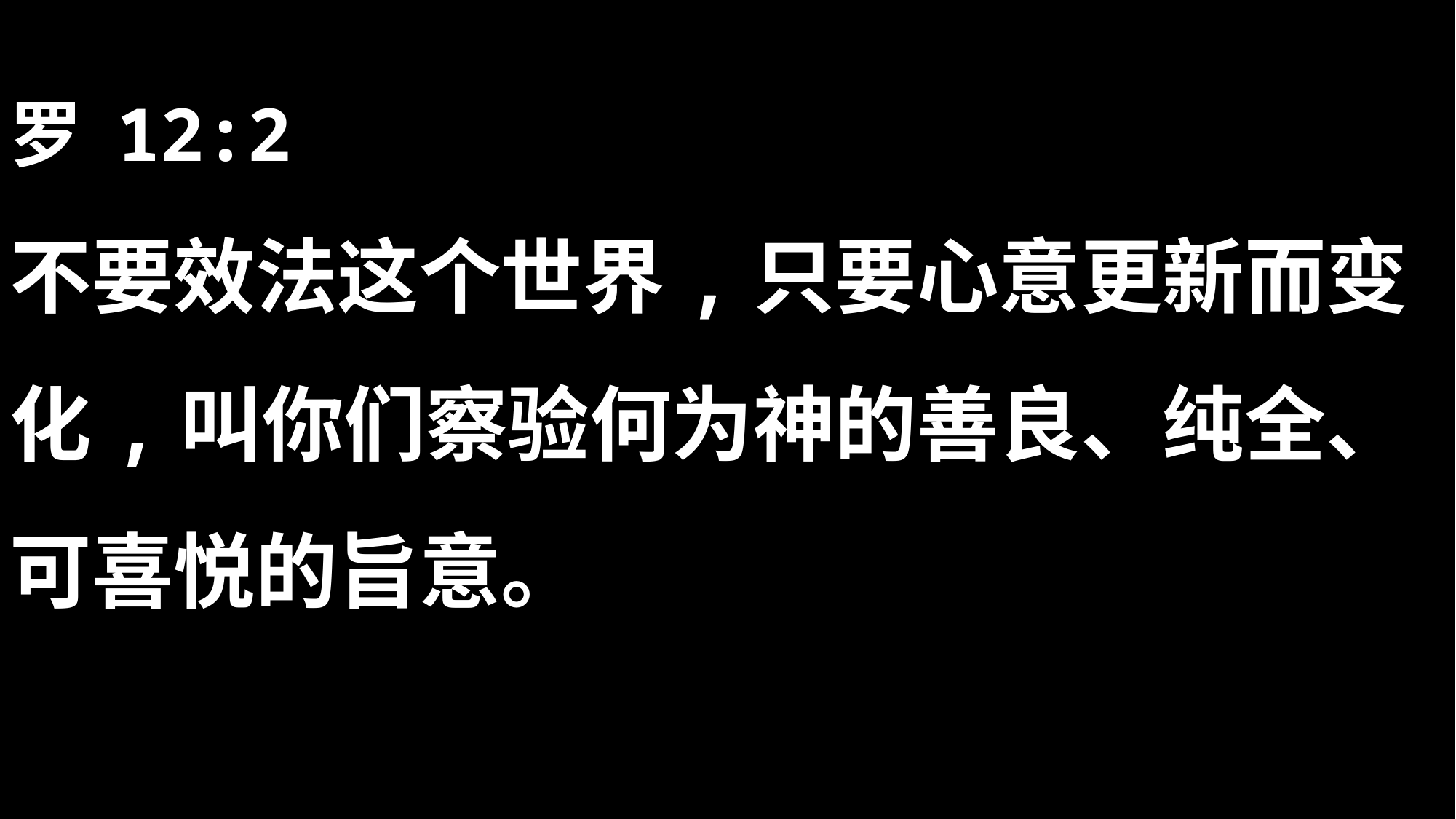

罗 12:2
不要效法这个世界,只要心意更新而变化,叫你们察验何为神的善良、纯全、可喜悦的旨意。